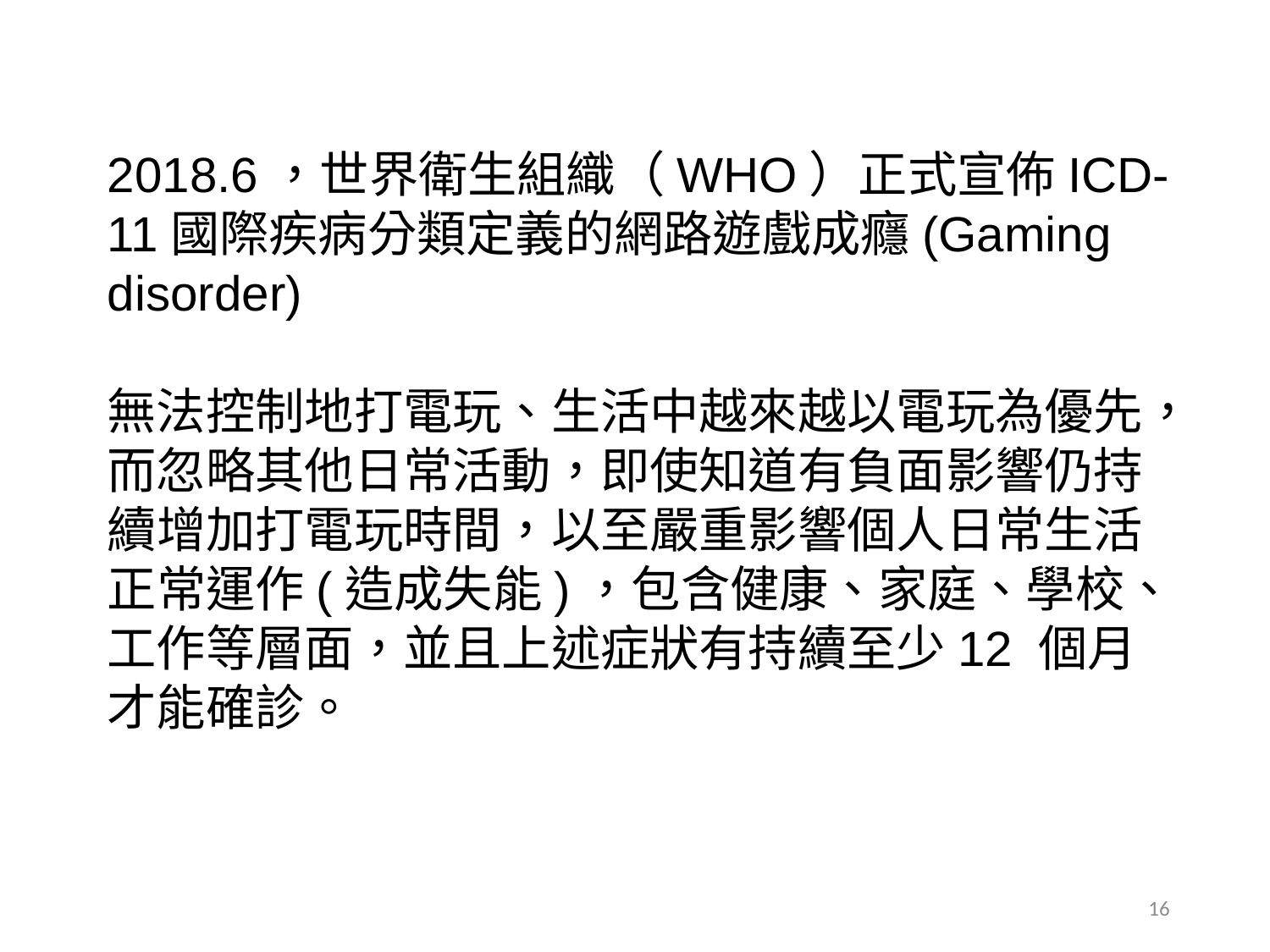

2018.6，世界衛生組織（WHO）正式宣佈ICD-11國際疾病分類定義的網路遊戲成癮(Gaming disorder)

無法控制地打電玩、生活中越來越以電玩為優先，而忽略其他日常活動，即使知道有負面影響仍持續增加打電玩時間，以至嚴重影響個人日常生活正常運作(造成失能)，包含健康、家庭、學校、工作等層面，並且上述症狀有持續至少12 個月才能確診。
16